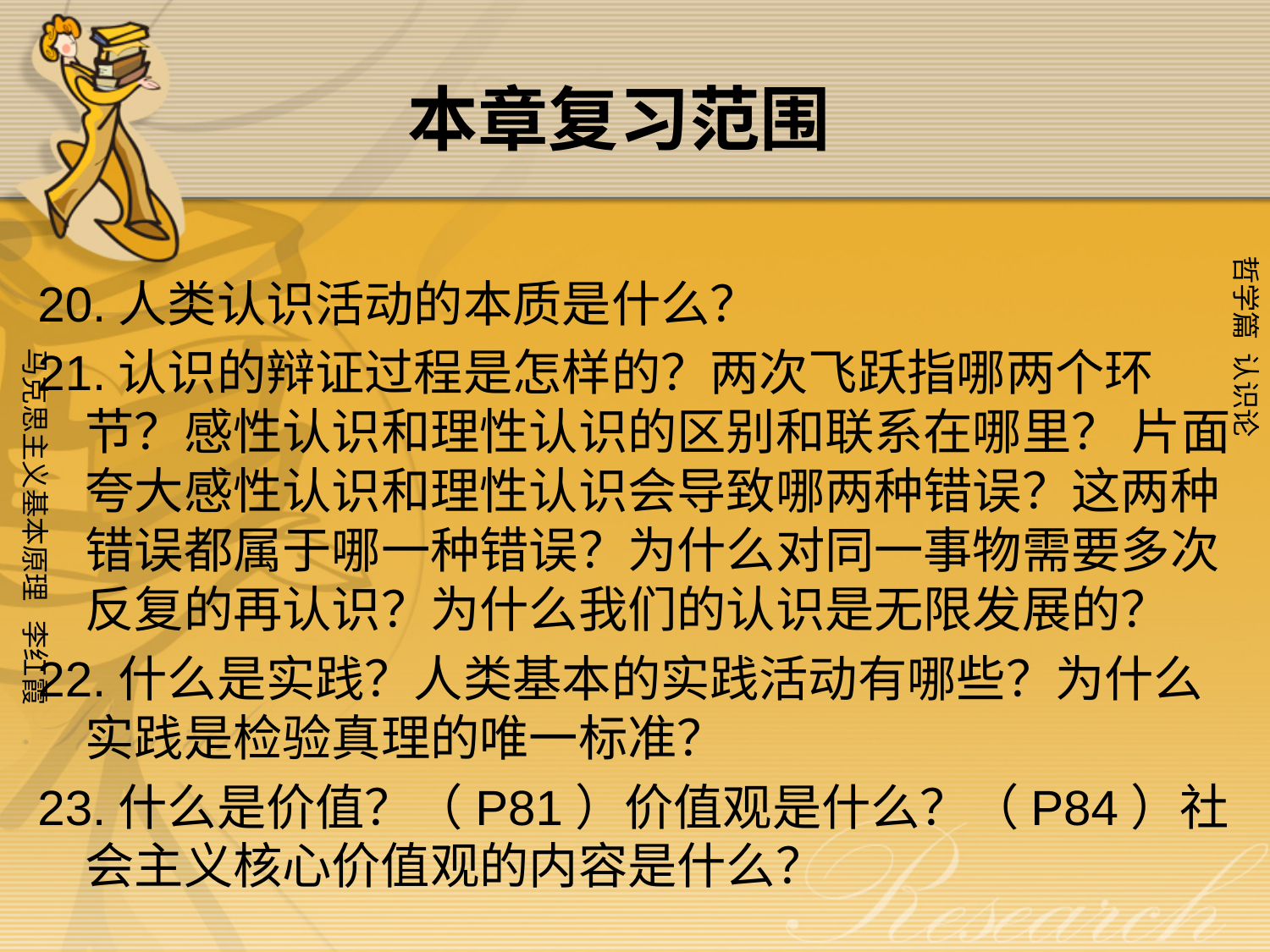

# 本章复习范围
20.人类认识活动的本质是什么？
21.认识的辩证过程是怎样的？两次飞跃指哪两个环节？感性认识和理性认识的区别和联系在哪里？ 片面夸大感性认识和理性认识会导致哪两种错误？这两种错误都属于哪一种错误？为什么对同一事物需要多次反复的再认识？为什么我们的认识是无限发展的？
22.什么是实践？人类基本的实践活动有哪些？为什么实践是检验真理的唯一标准？
23.什么是价值？（P81）价值观是什么？（P84）社会主义核心价值观的内容是什么？